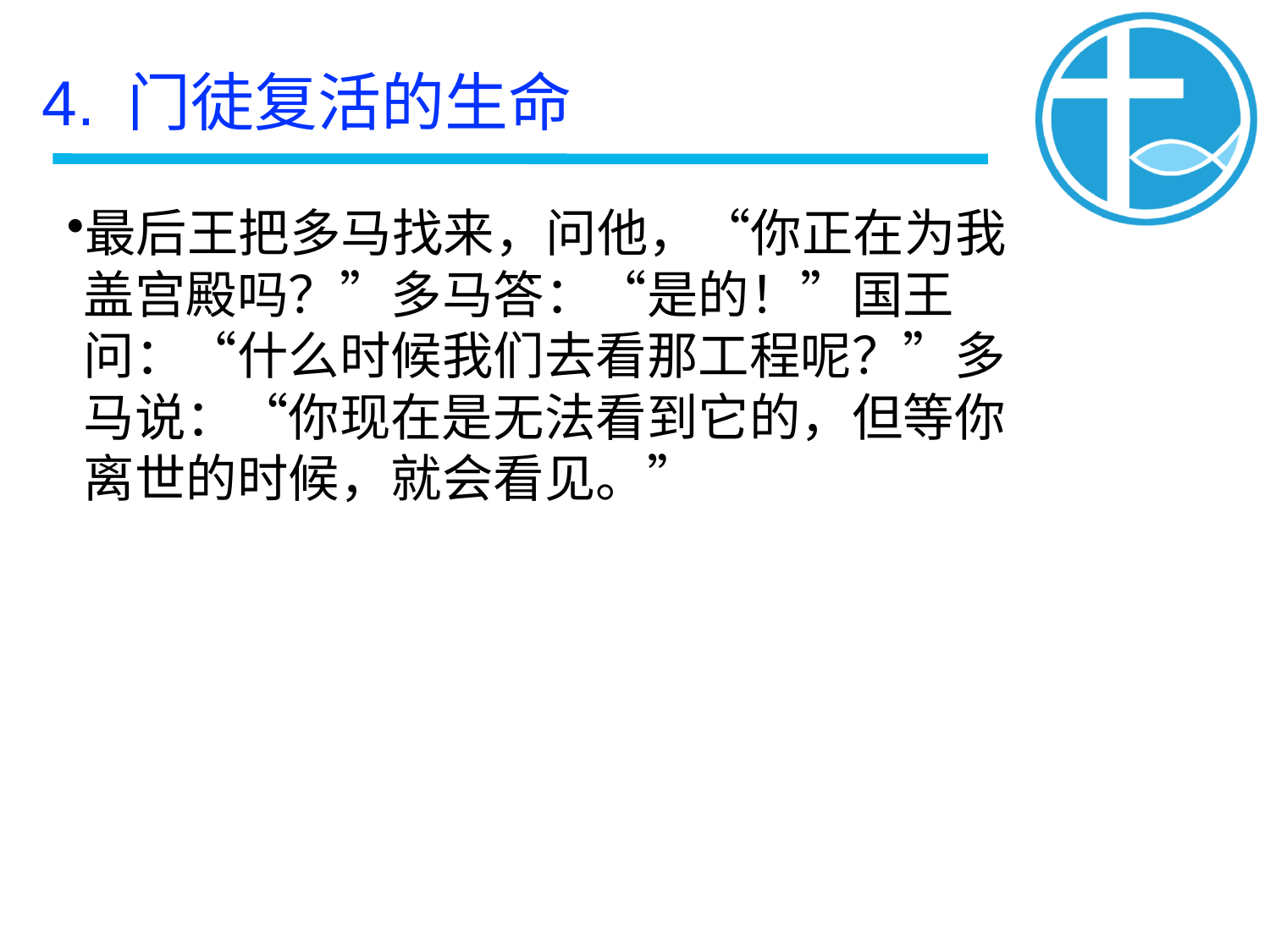

4. 门徒复活的生命
最后王把多马找来，问他，“你正在为我盖宫殿吗？”多马答：“是的！”国王问：“什么时候我们去看那工程呢？”多马说：“你现在是无法看到它的，但等你离世的时候，就会看见。”